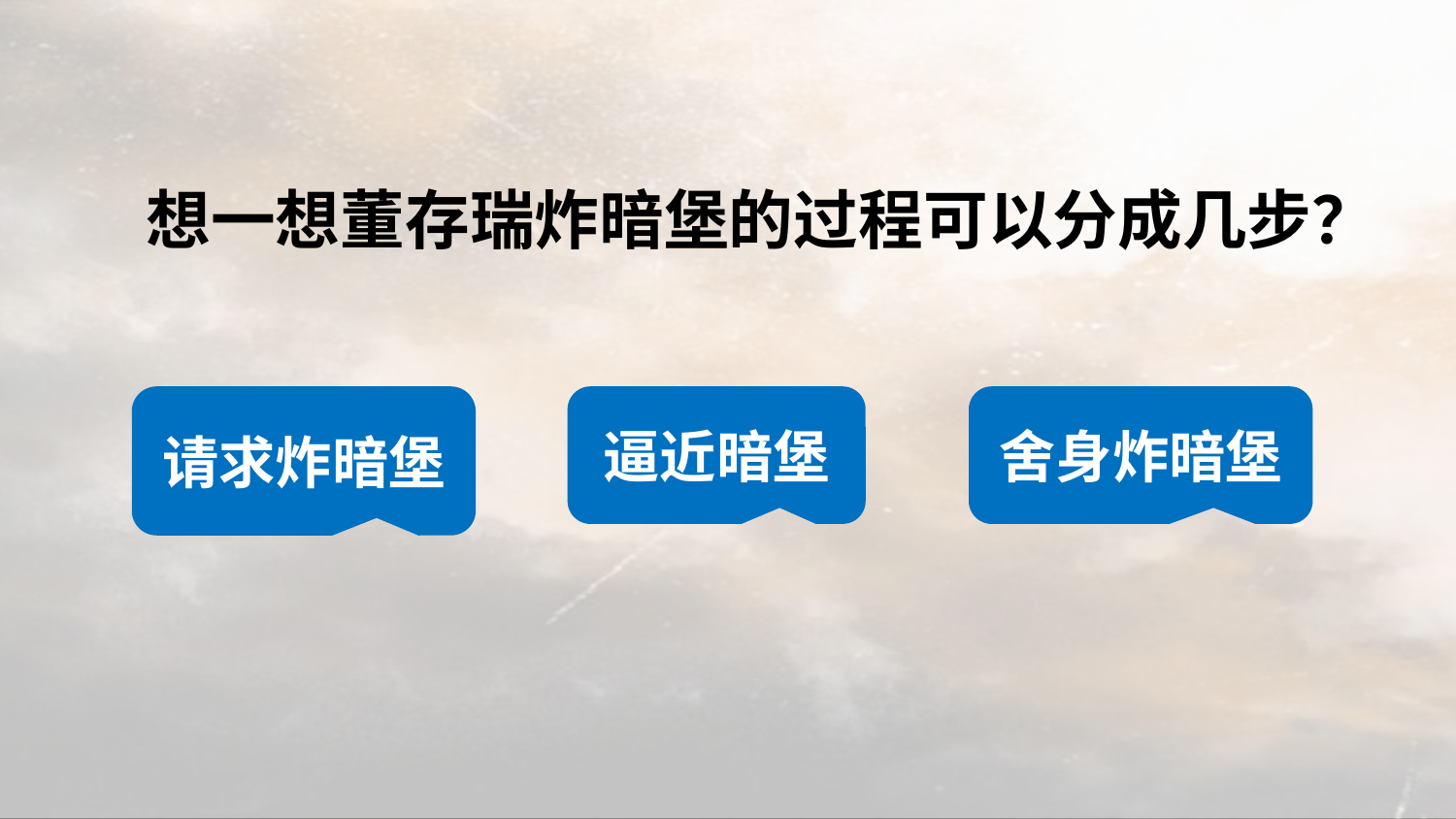

想一想董存瑞炸暗堡的过程可以分成几步？
请求炸暗堡
逼近暗堡
舍身炸暗堡